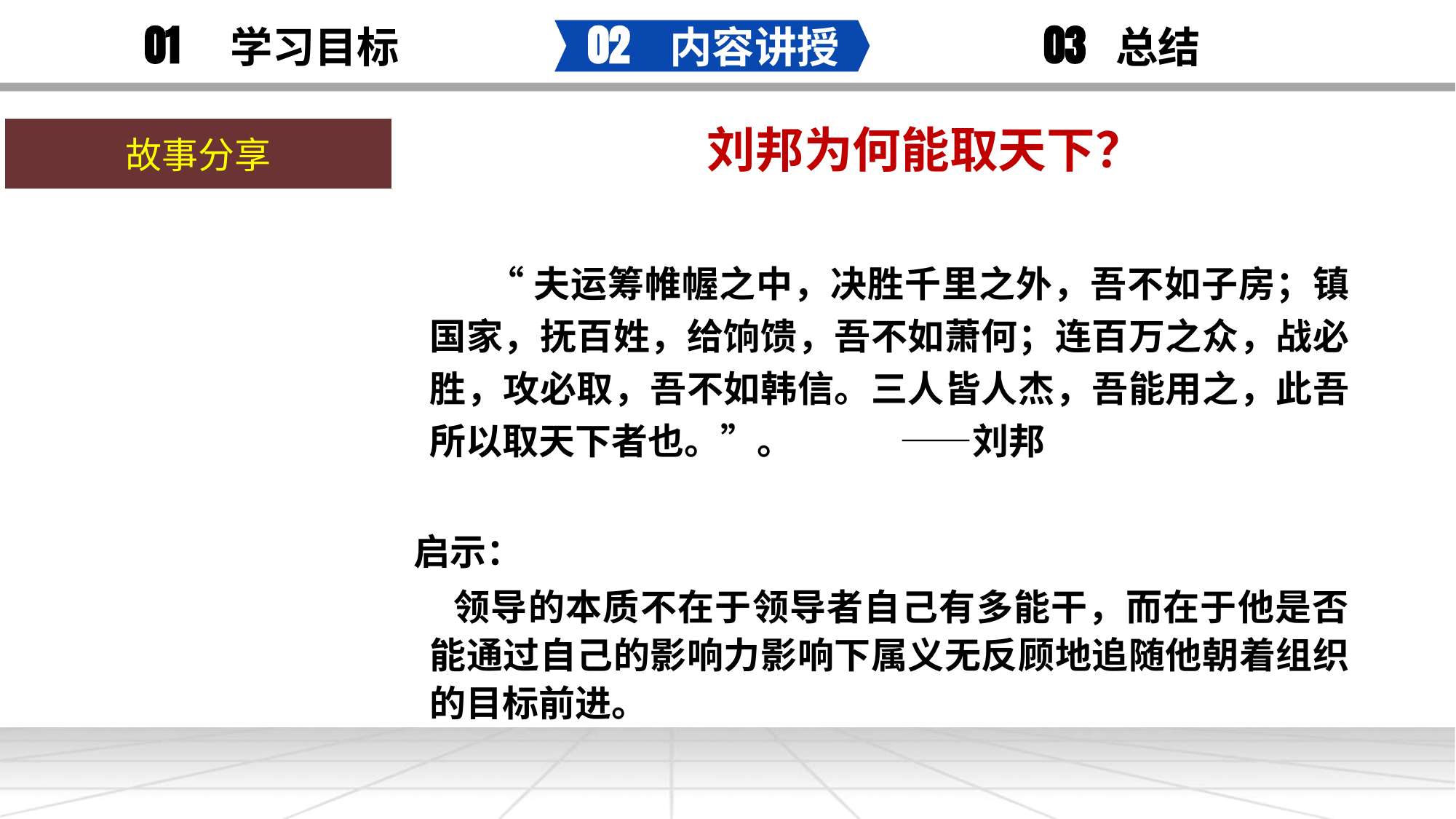

02   内容讲授
03  总结
01    学习目标

刘邦为何能取天下？
故事分享

           “夫运筹帷幄之中，决胜千里之外，吾不如子房；镇国家，抚百姓，给饷馈，吾不如萧何；连百万之众，战必胜，攻必取，吾不如韩信。三人皆人杰，吾能用之，此吾所以取天下者也。”。             ——刘邦

  启示：
      领导的本质不在于领导者自己有多能干，而在于他是否能通过自己的影响力影响下属义无反顾地追随他朝着组织的目标前进。